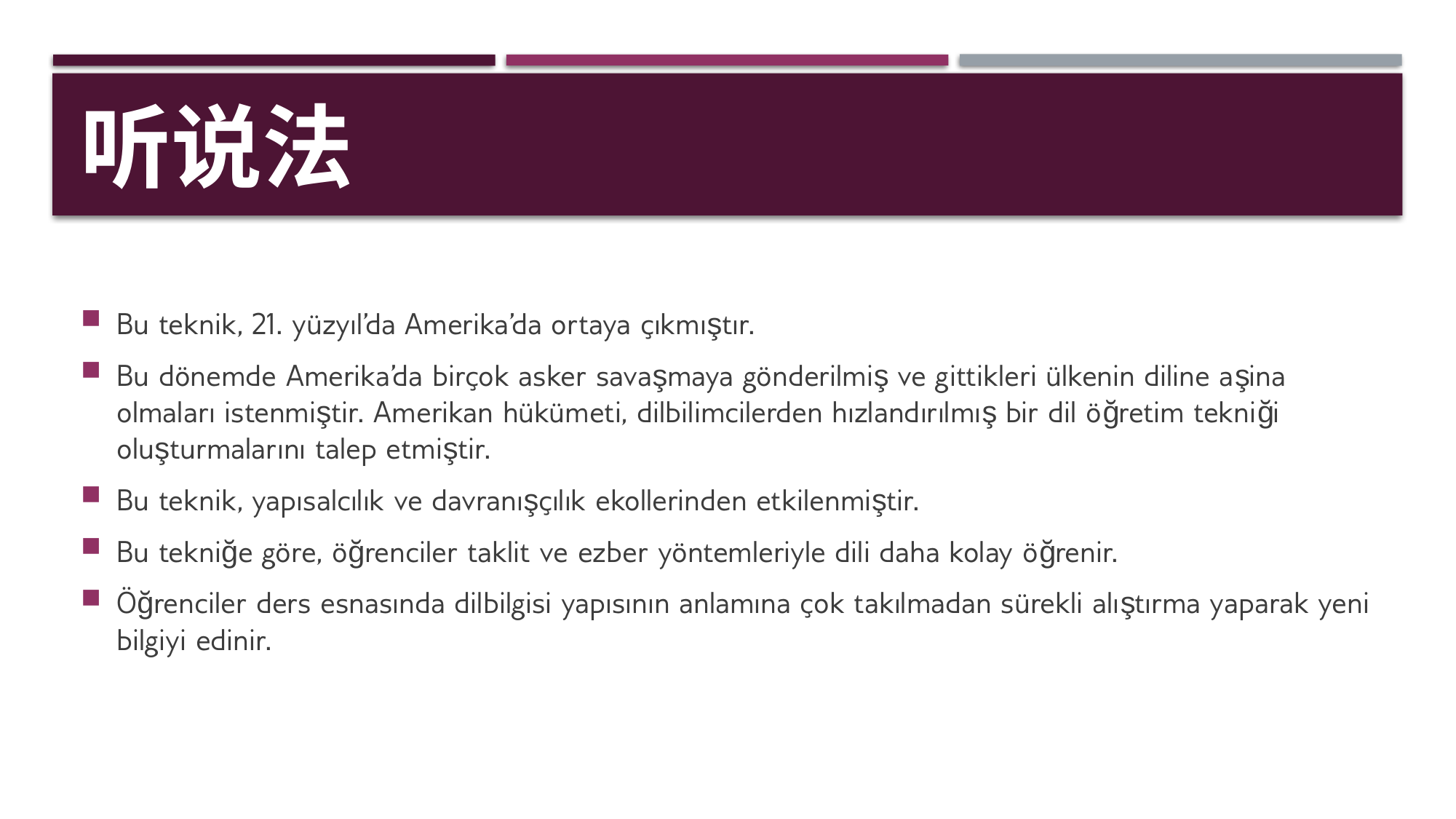

# 听说法
Bu teknik, 21. yüzyıl’da Amerika’da ortaya çıkmıştır.
Bu dönemde Amerika’da birçok asker savaşmaya gönderilmiş ve gittikleri ülkenin diline aşina olmaları istenmiştir. Amerikan hükümeti, dilbilimcilerden hızlandırılmış bir dil öğretim tekniği oluşturmalarını talep etmiştir.
Bu teknik, yapısalcılık ve davranışçılık ekollerinden etkilenmiştir.
Bu tekniğe göre, öğrenciler taklit ve ezber yöntemleriyle dili daha kolay öğrenir.
Öğrenciler ders esnasında dilbilgisi yapısının anlamına çok takılmadan sürekli alıştırma yaparak yeni bilgiyi edinir.